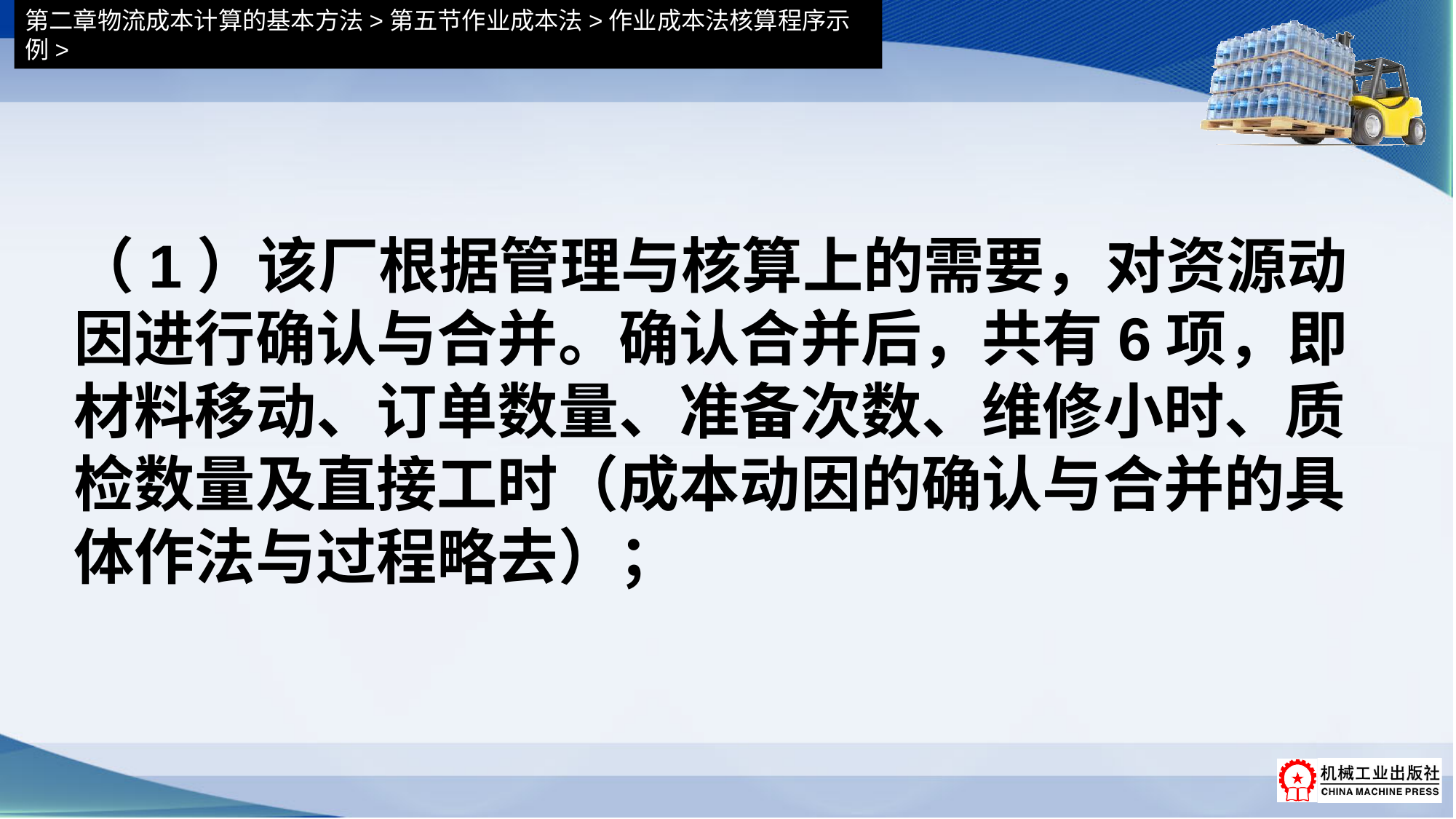

第二章物流成本计算的基本方法>第五节作业成本法>作业成本法核算程序示例>
# （1）该厂根据管理与核算上的需要，对资源动因进行确认与合并。确认合并后，共有6项，即材料移动、订单数量、准备次数、维修小时、质检数量及直接工时（成本动因的确认与合并的具体作法与过程略去）；